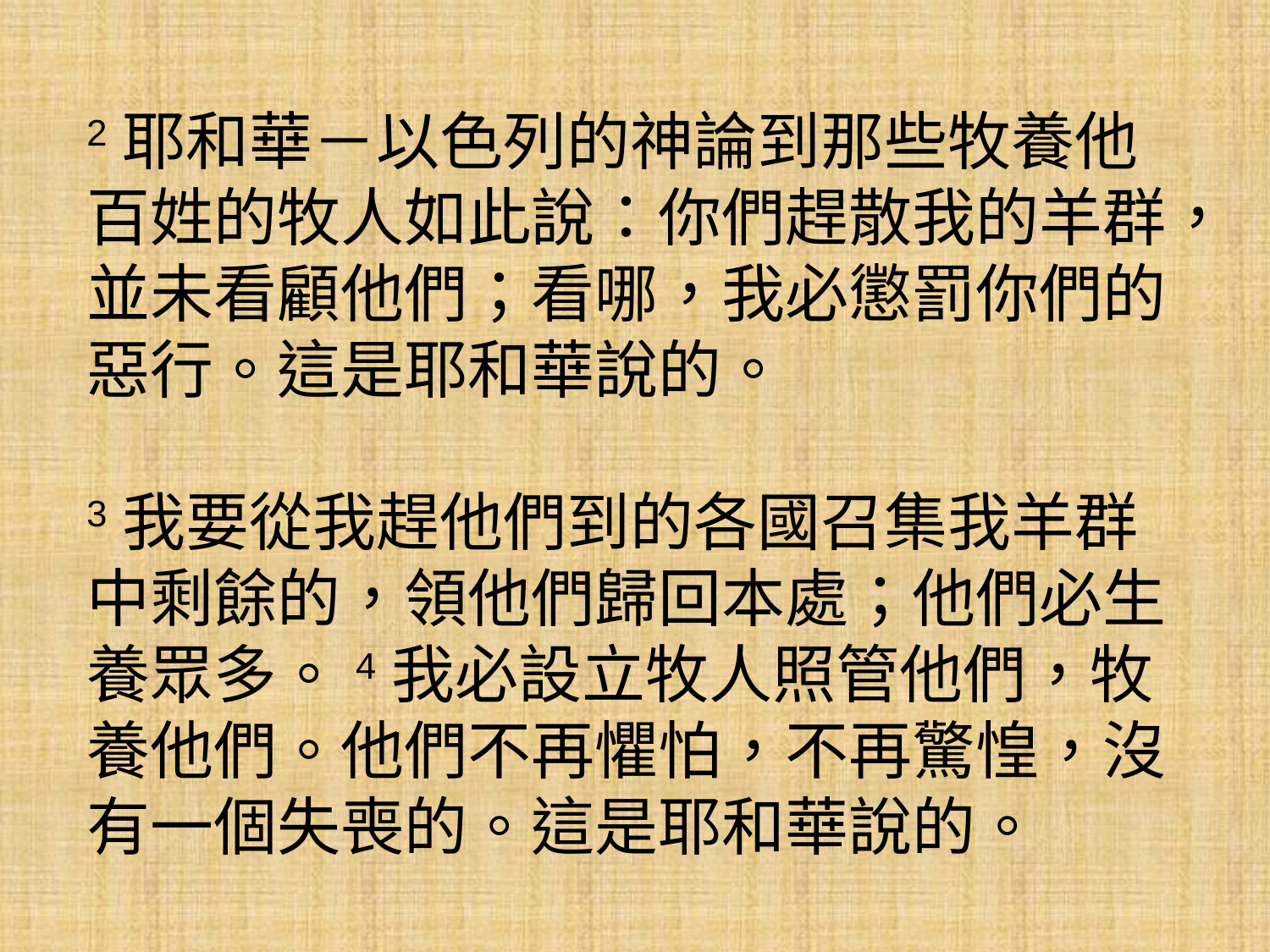

2耶和華－以色列的神論到那些牧養他百姓的牧人如此說：你們趕散我的羊群，並未看顧他們；看哪，我必懲罰你們的惡行。這是耶和華說的。

3我要從我趕他們到的各國召集我羊群中剩餘的，領他們歸回本處；他們必生養眾多。4我必設立牧人照管他們，牧養他們。他們不再懼怕，不再驚惶，沒有一個失喪的。這是耶和華說的。